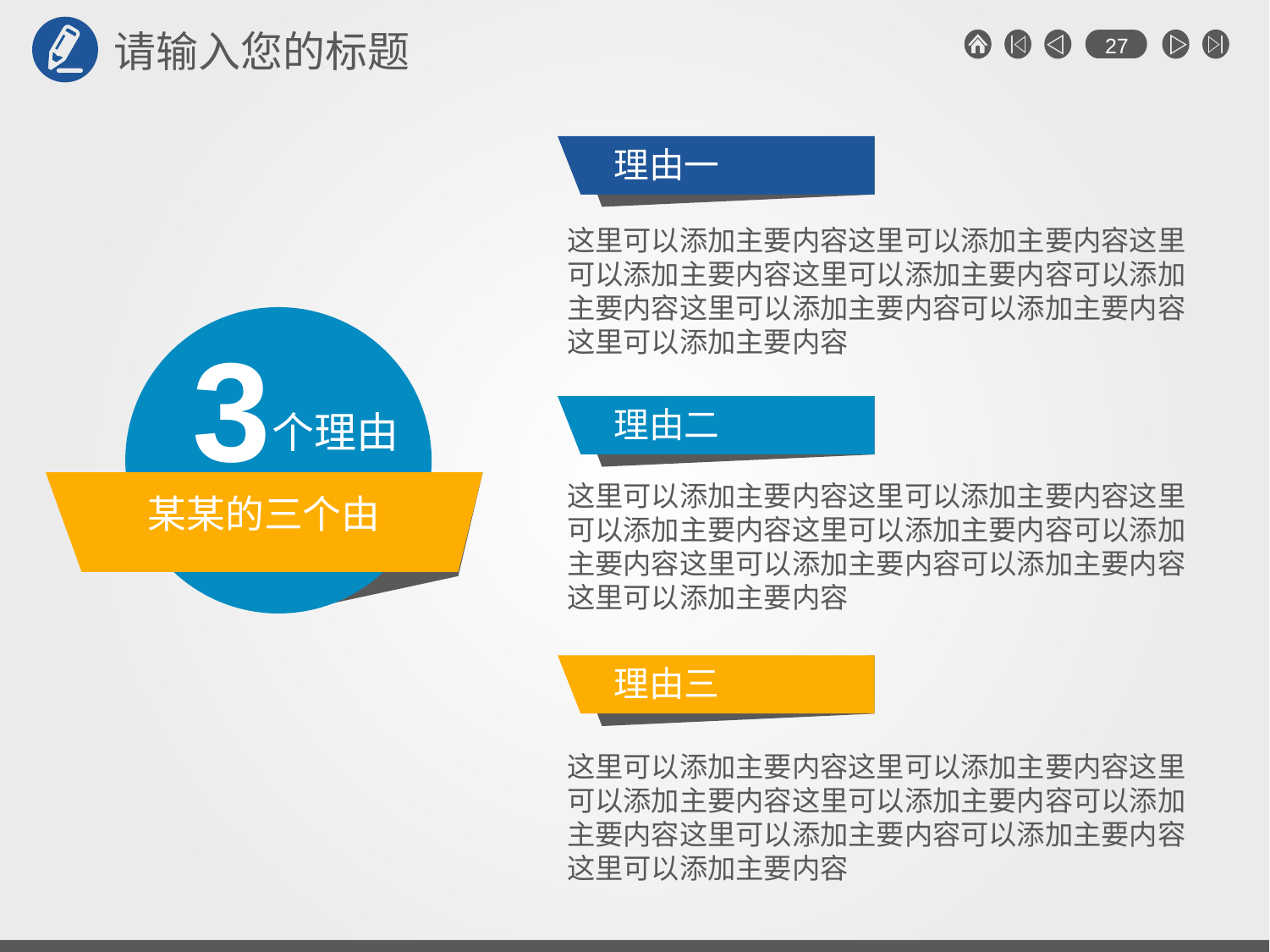

请输入您的标题

理由一
这里可以添加主要内容这里可以添加主要内容这里可以添加主要内容这里可以添加主要内容可以添加主要内容这里可以添加主要内容可以添加主要内容这里可以添加主要内容

3
理由二

个理由

这里可以添加主要内容这里可以添加主要内容这里可以添加主要内容这里可以添加主要内容可以添加主要内容这里可以添加主要内容可以添加主要内容这里可以添加主要内容
某某的三个由

理由三
这里可以添加主要内容这里可以添加主要内容这里可以添加主要内容这里可以添加主要内容可以添加主要内容这里可以添加主要内容可以添加主要内容这里可以添加主要内容